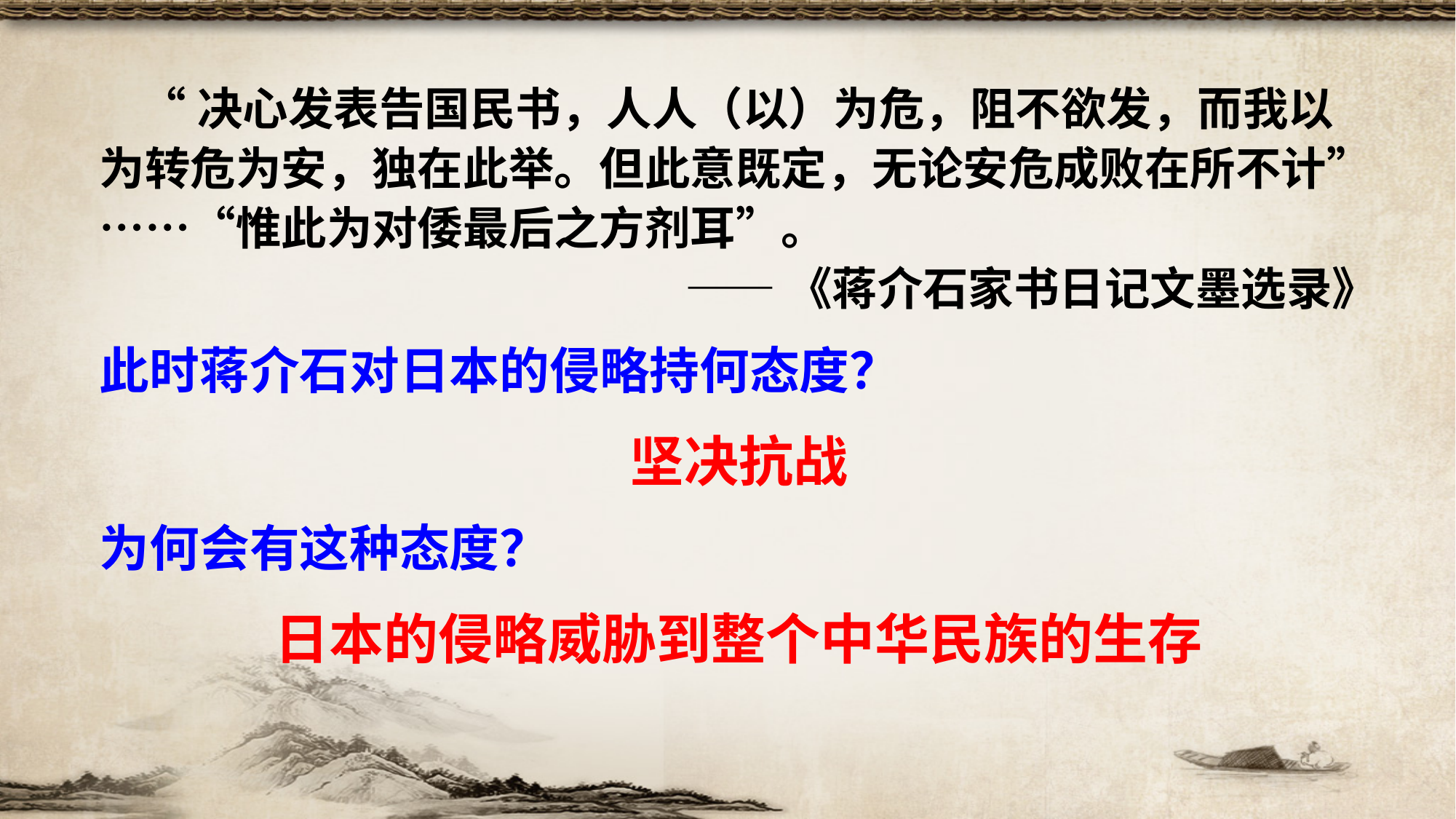

“决心发表告国民书，人人（以）为危，阻不欲发，而我以为转危为安，独在此举。但此意既定，无论安危成败在所不计”……“惟此为对倭最后之方剂耳”。
——《蒋介石家书日记文墨选录》
此时蒋介石对日本的侵略持何态度？
坚决抗战
为何会有这种态度？
日本的侵略威胁到整个中华民族的生存